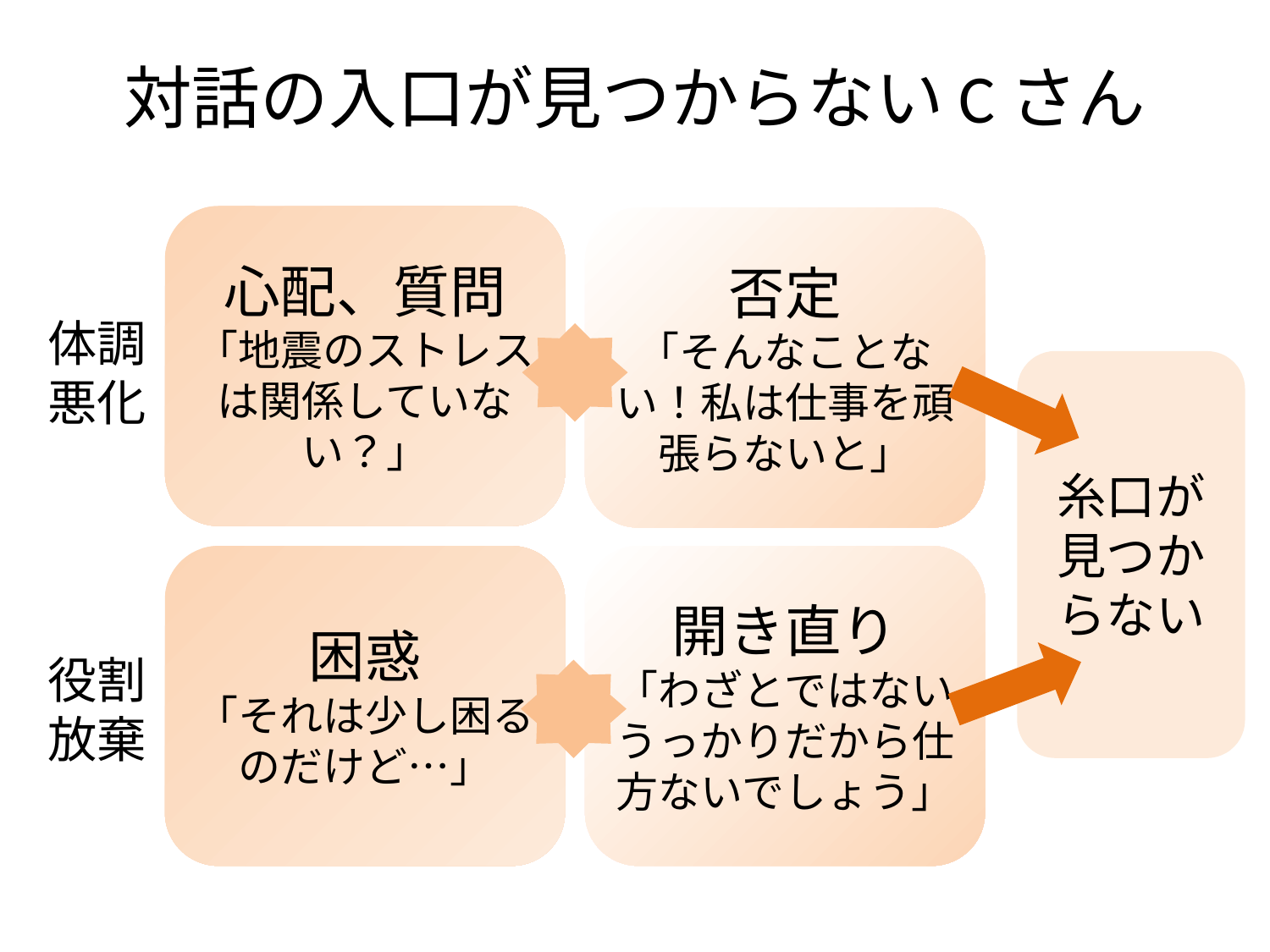

# 対話の入口が見つからないCさん
心配、質問
「地震のストレスは関係していない？」
否定
「そんなことない！私は仕事を頑張らないと」
体調
悪化

糸口が
見つからない

困惑
「それは少し困るのだけど…」
開き直り
「わざとではない。うっかりだから仕方ないでしょう」
役割
放棄